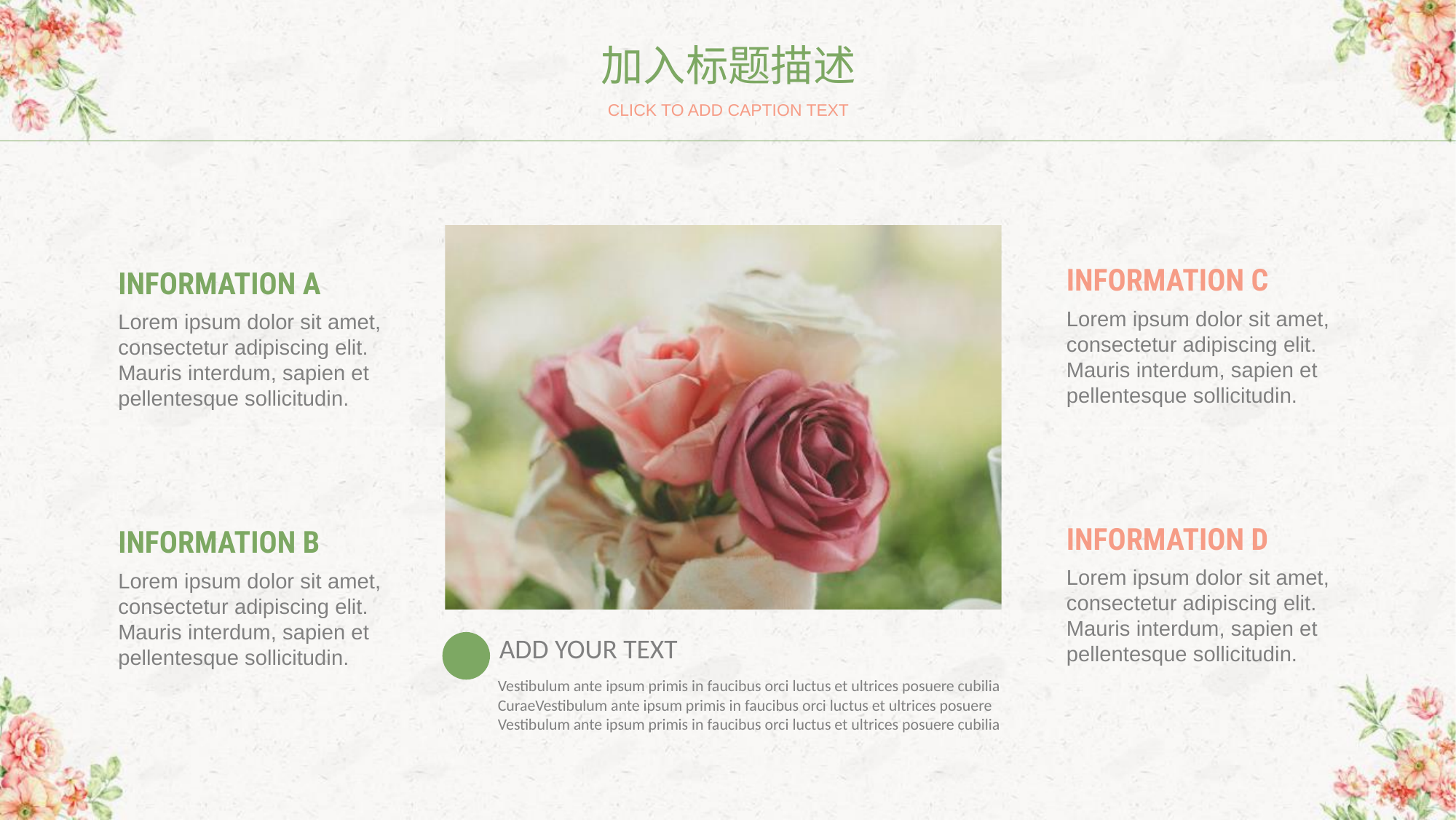

加入标题描述
CLICK TO ADD CAPTION TEXT

INFORMATION C
Lorem ipsum dolor sit amet, consectetur adipiscing elit. Mauris interdum, sapien et pellentesque sollicitudin.
INFORMATION D
Lorem ipsum dolor sit amet, consectetur adipiscing elit. Mauris interdum, sapien et pellentesque sollicitudin.
INFORMATION A
Lorem ipsum dolor sit amet, consectetur adipiscing elit. Mauris interdum, sapien et pellentesque sollicitudin.
INFORMATION B
Lorem ipsum dolor sit amet, consectetur adipiscing elit. Mauris interdum, sapien et pellentesque sollicitudin.
ADD YOUR TEXT

Vestibulum ante ipsum primis in faucibus orci luctus et ultrices posuere cubilia CuraeVestibulum ante ipsum primis in faucibus orci luctus et ultrices posuere
Vestibulum ante ipsum primis in faucibus orci luctus et ultrices posuere cubilia